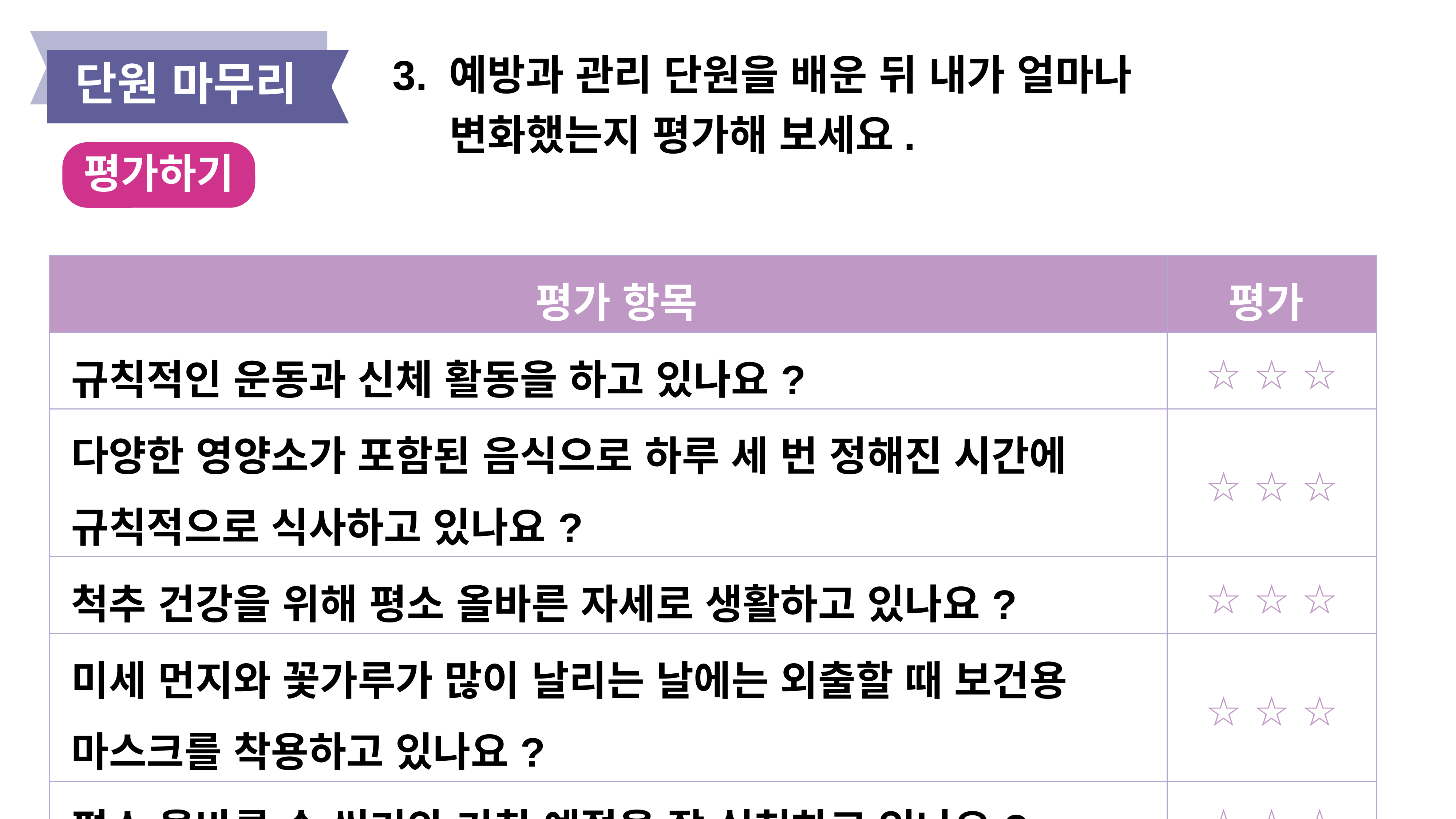

단원 마무리
3. 예방과 관리 단원을 배운 뒤 내가 얼마나
    변화했는지 평가해 보세요.

평가하기
| 평가 항목 | 평가 |
| --- | --- |
| 규칙적인 운동과 신체 활동을 하고 있나요? | ☆ ☆ ☆ |
| 다양한 영양소가 포함된 음식으로 하루 세 번 정해진 시간에 규칙적으로 식사하고 있나요? | ☆ ☆ ☆ |
| 척추 건강을 위해 평소 올바른 자세로 생활하고 있나요? | ☆ ☆ ☆ |
| 미세 먼지와 꽃가루가 많이 날리는 날에는 외출할 때 보건용 마스크를 착용하고 있나요? | ☆ ☆ ☆ |
| 평소 올바른 손 씻기와 기침 예절을 잘 실천하고 있나요? | ☆ ☆ ☆ |